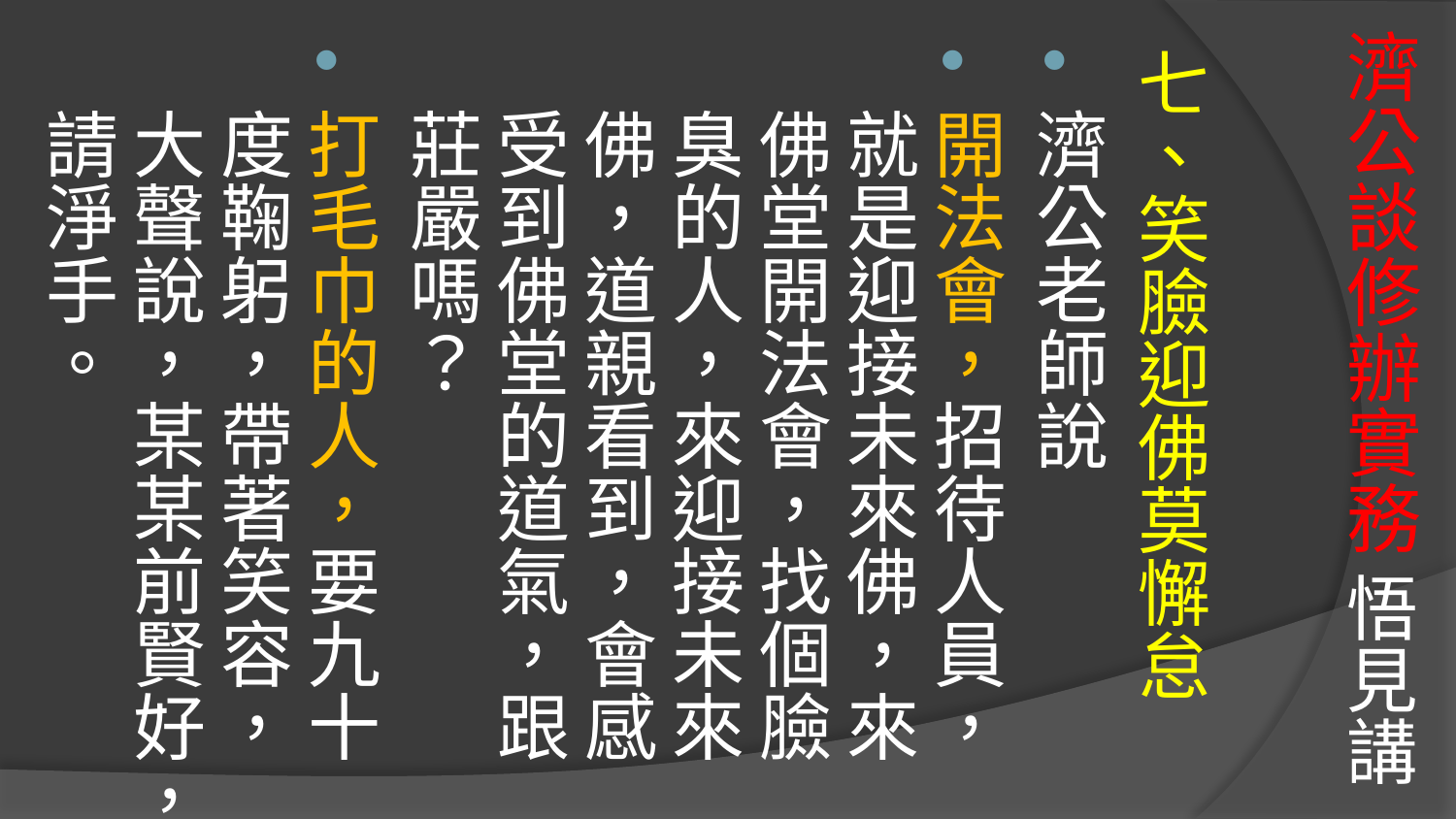

# 濟公談修辦實務 悟見講
七、笑臉迎佛莫懈怠
濟公老師說
開法會，招待人員，就是迎接未來佛，來佛堂開法會，找個臉臭的人，來迎接未來佛，道親看到，會感受到佛堂的道氣，跟莊嚴嗎？
打毛巾的人，要九十度鞠躬，帶著笑容，大聲說，某某前賢好，請淨手。